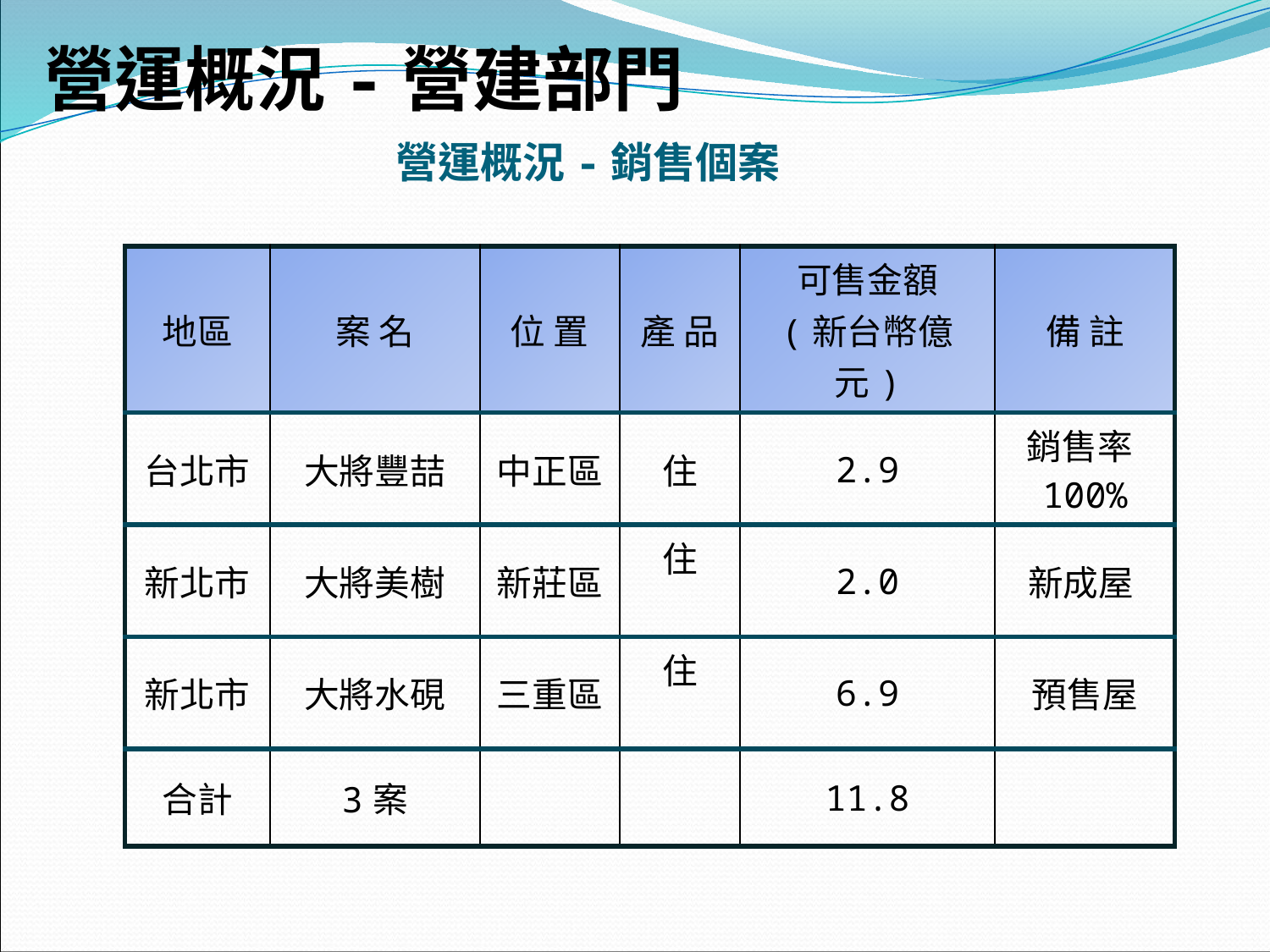

營運概況-營建部門
# 營運概況-銷售個案
| 地區 | 案 名 | 位 置 | 產 品 | 可售金額 (新台幣億元) | 備 註 |
| --- | --- | --- | --- | --- | --- |
| 台北市 | 大將豐喆 | 中正區 | 住 | 2.9 | 銷售率100% |
| 新北市 | 大將美樹 | 新莊區 | 住 | 2.0 | 新成屋 |
| 新北市 | 大將水硯 | 三重區 | 住 | 6.9 | 預售屋 |
| 合計 | 3案 |  |  | 11.8 |  |